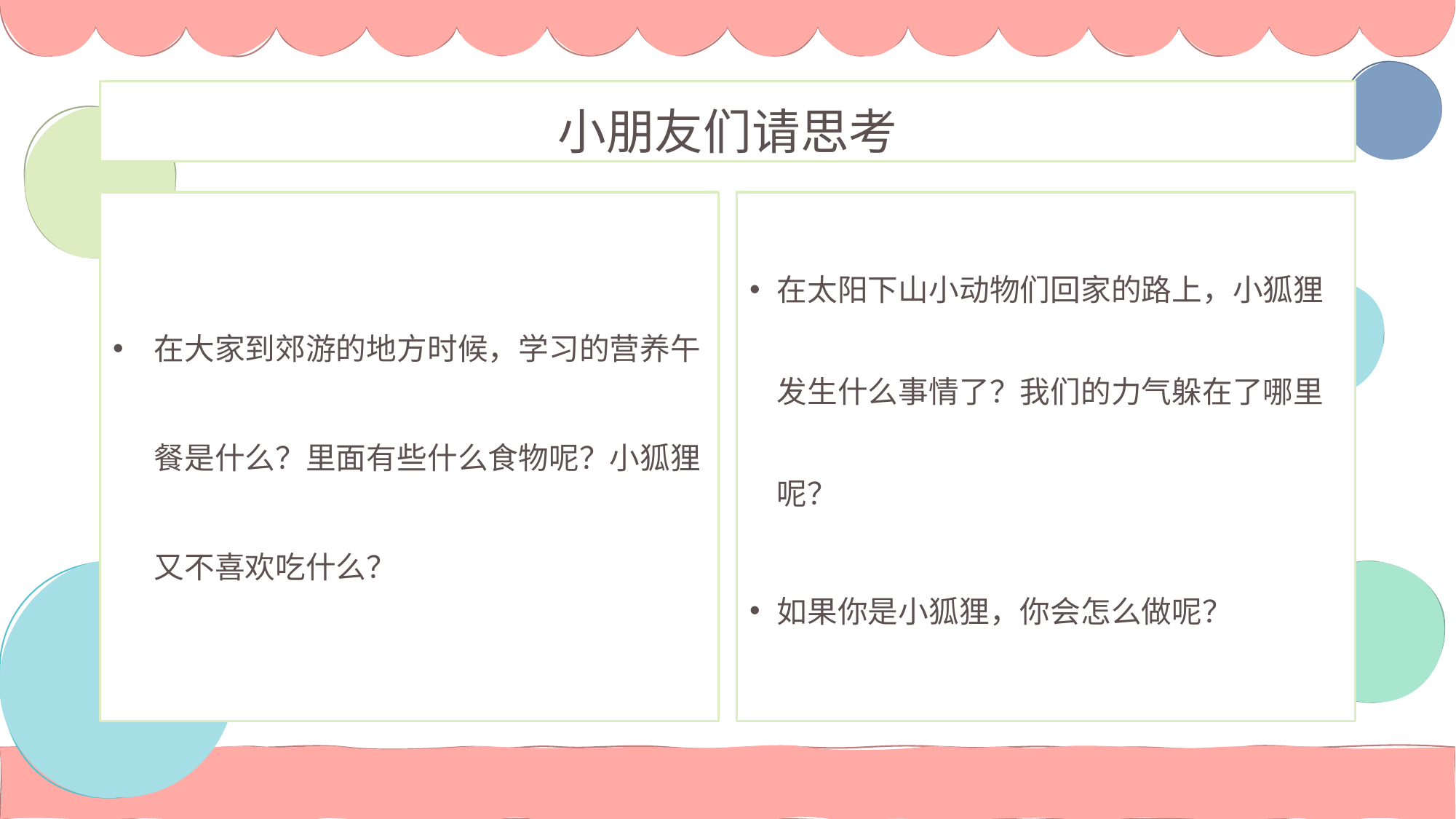

# 小朋友们请思考

在大家到郊游的地方时候，学习的营养午餐是什么？里面有些什么食物呢？小狐狸又不喜欢吃什么？
在太阳下山小动物们回家的路上，小狐狸发生什么事情了？我们的力气躲在了哪里呢？
如果你是小狐狸，你会怎么做呢？